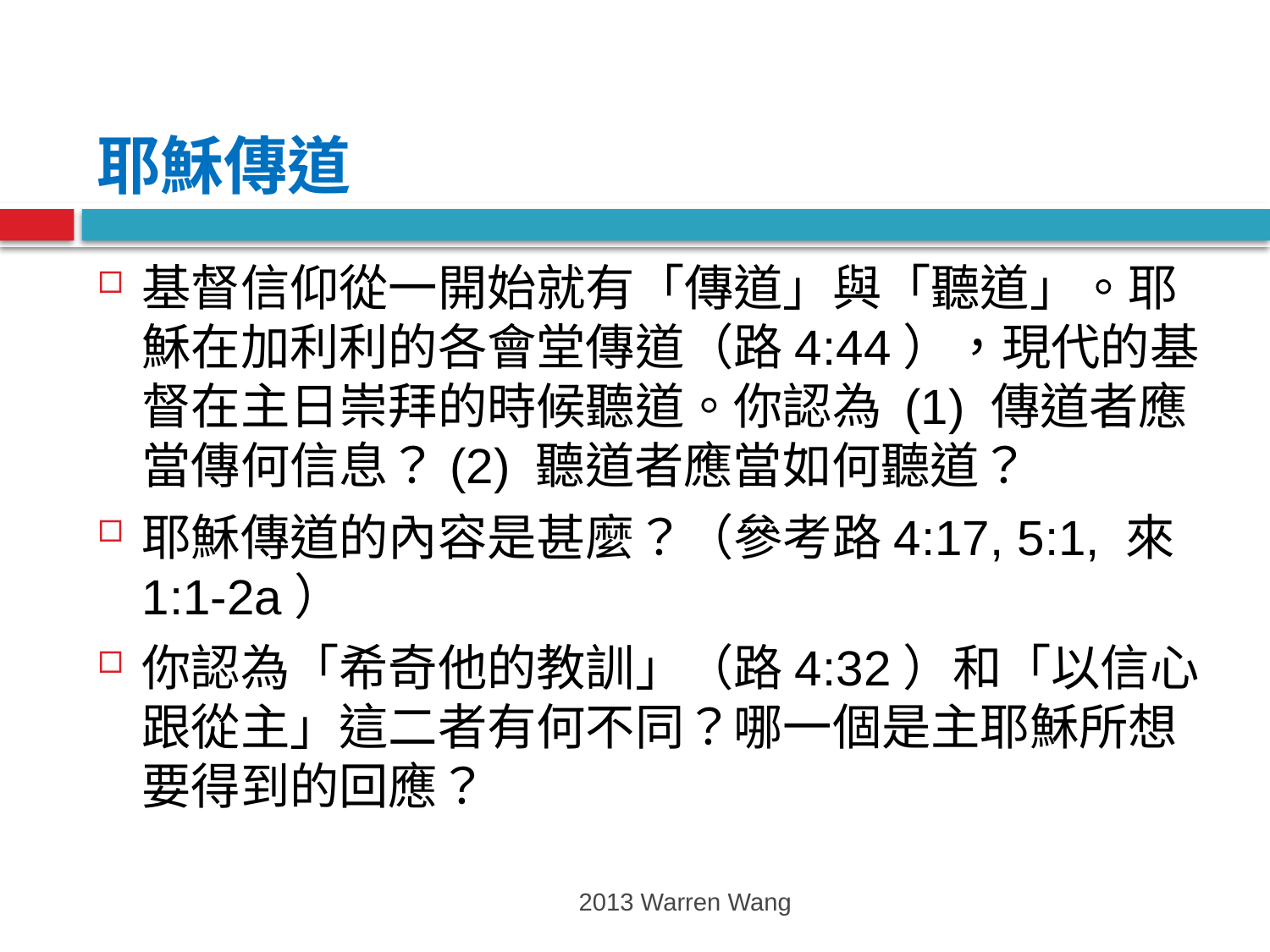

# 耶穌傳道
基督信仰從一開始就有「傳道」與「聽道」。耶穌在加利利的各會堂傳道（路4:44），現代的基督在主日崇拜的時候聽道。你認為 (1) 傳道者應當傳何信息？(2) 聽道者應當如何聽道？
耶穌傳道的內容是甚麼？（參考路4:17, 5:1, 來1:1-2a）
你認為「希奇他的教訓」（路4:32）和「以信心跟從主」這二者有何不同？哪一個是主耶穌所想要得到的回應？
2013 Warren Wang